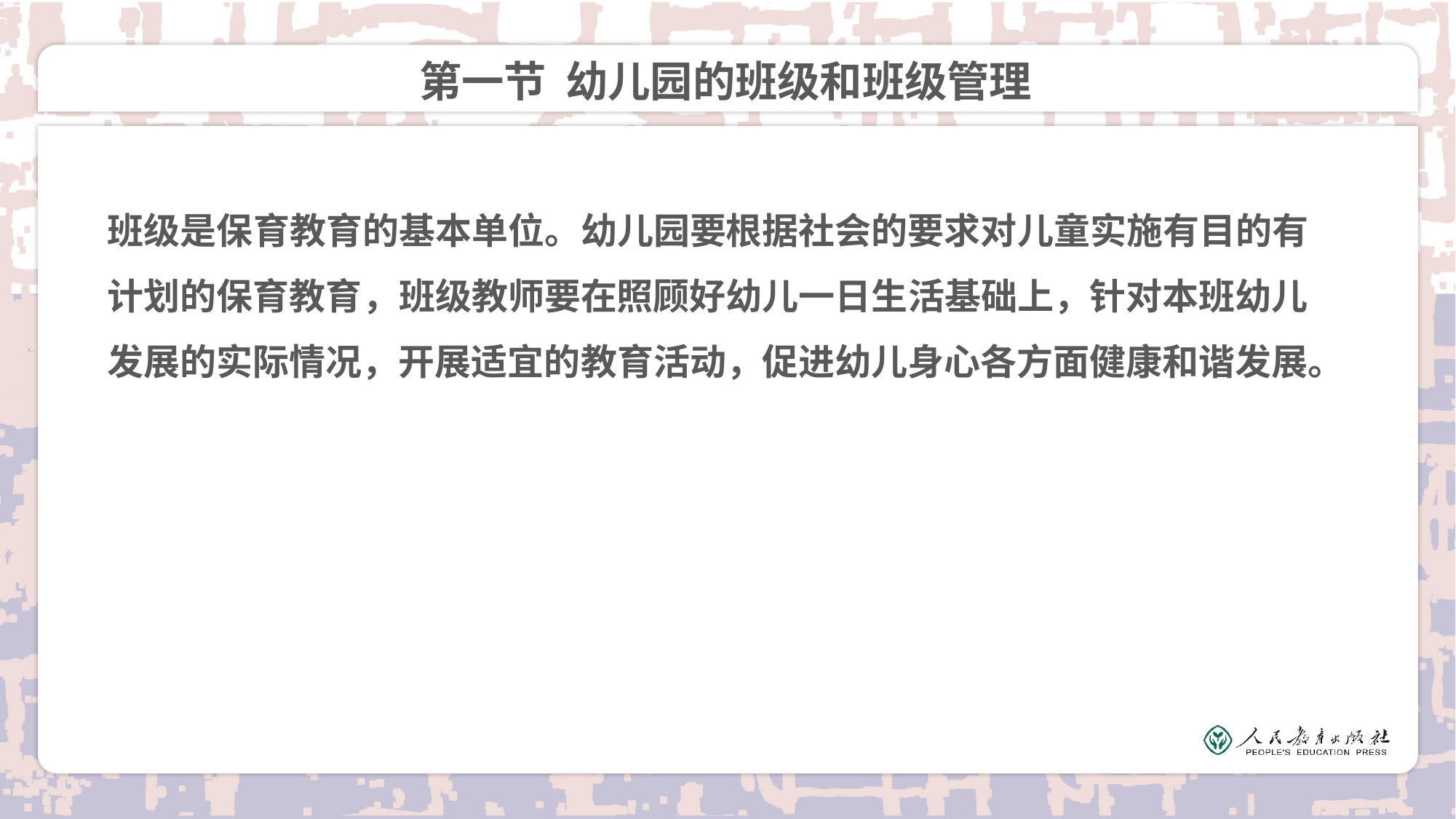

# 第一节  幼儿园的班级和班级管理
班级是保育教育的基本单位。幼儿园要根据社会的要求对儿童实施有目的有计划的保育教育，班级教师要在照顾好幼儿一日生活基础上，针对本班幼儿发展的实际情况，开展适宜的教育活动，促进幼儿身心各方面健康和谐发展。